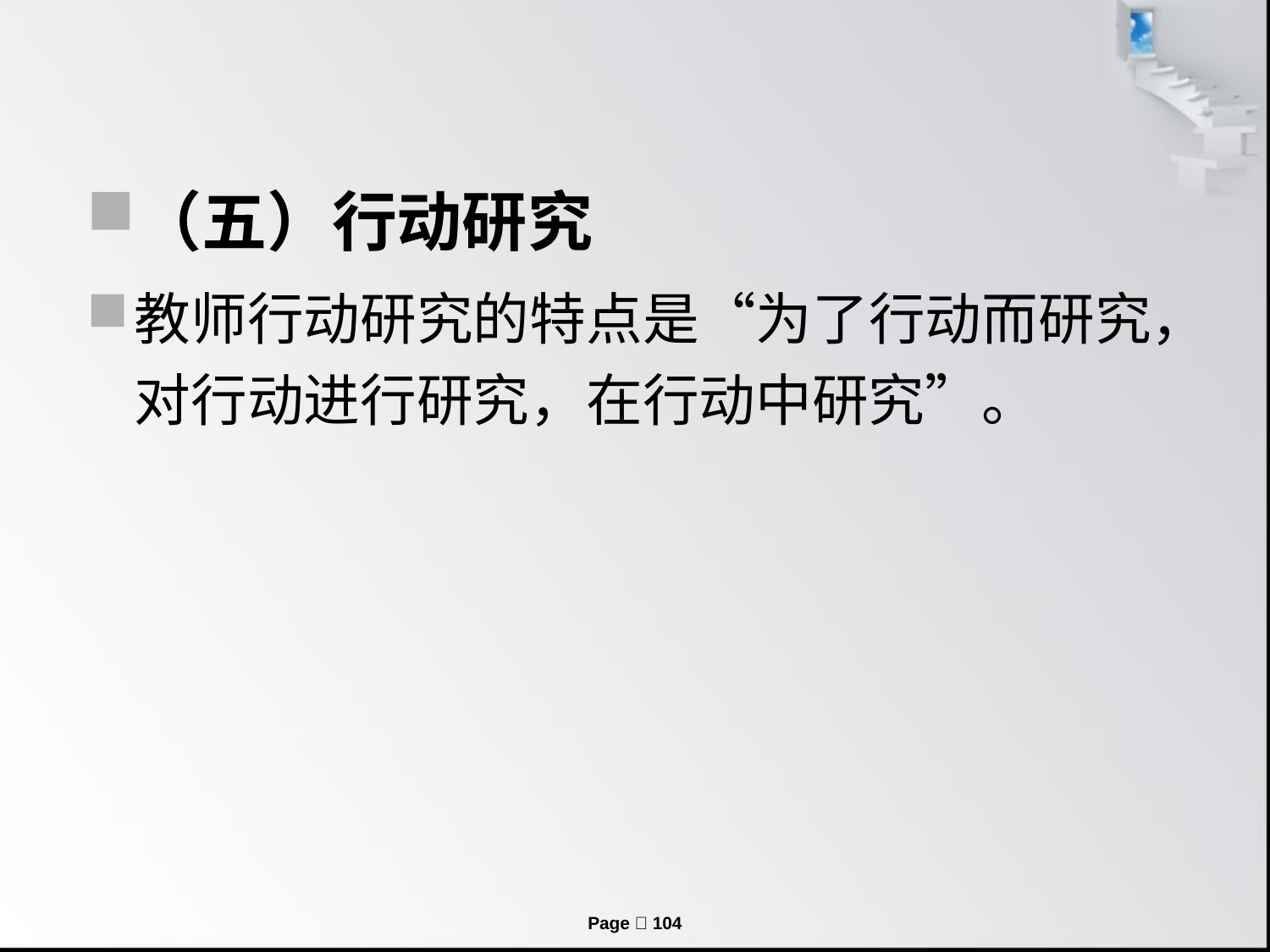

（五）行动研究
教师行动研究的特点是“为了行动而研究，对行动进行研究，在行动中研究”。